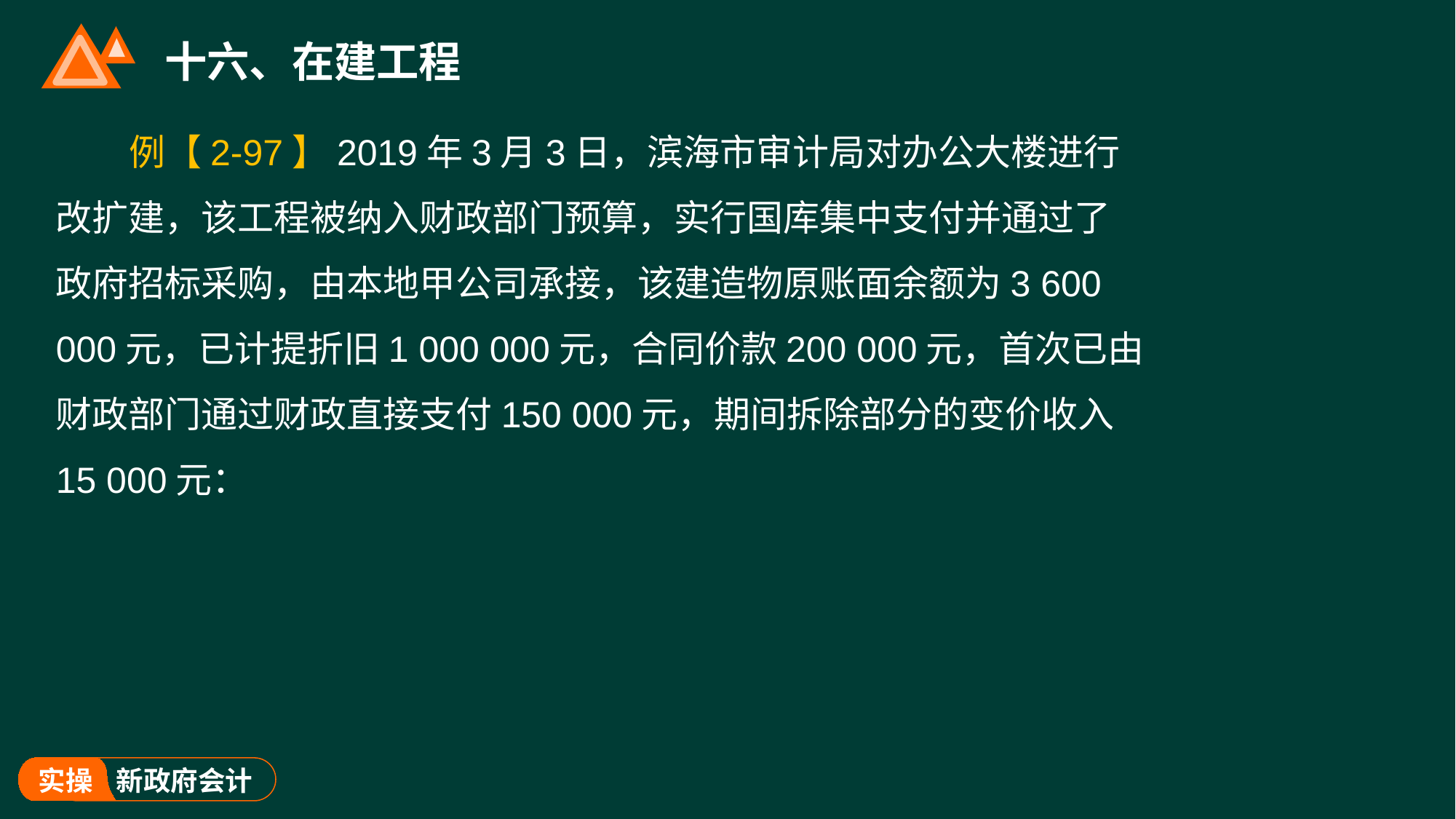

# 十六、在建工程
例【2-97】2019年3月3日，滨海市审计局对办公大楼进行改扩建，该工程被纳入财政部门预算，实行国库集中支付并通过了政府招标采购，由本地甲公司承接，该建造物原账面余额为3 600 000元，已计提折旧1 000 000元，合同价款200 000元，首次已由财政部门通过财政直接支付150 000元，期间拆除部分的变价收入15 000元：